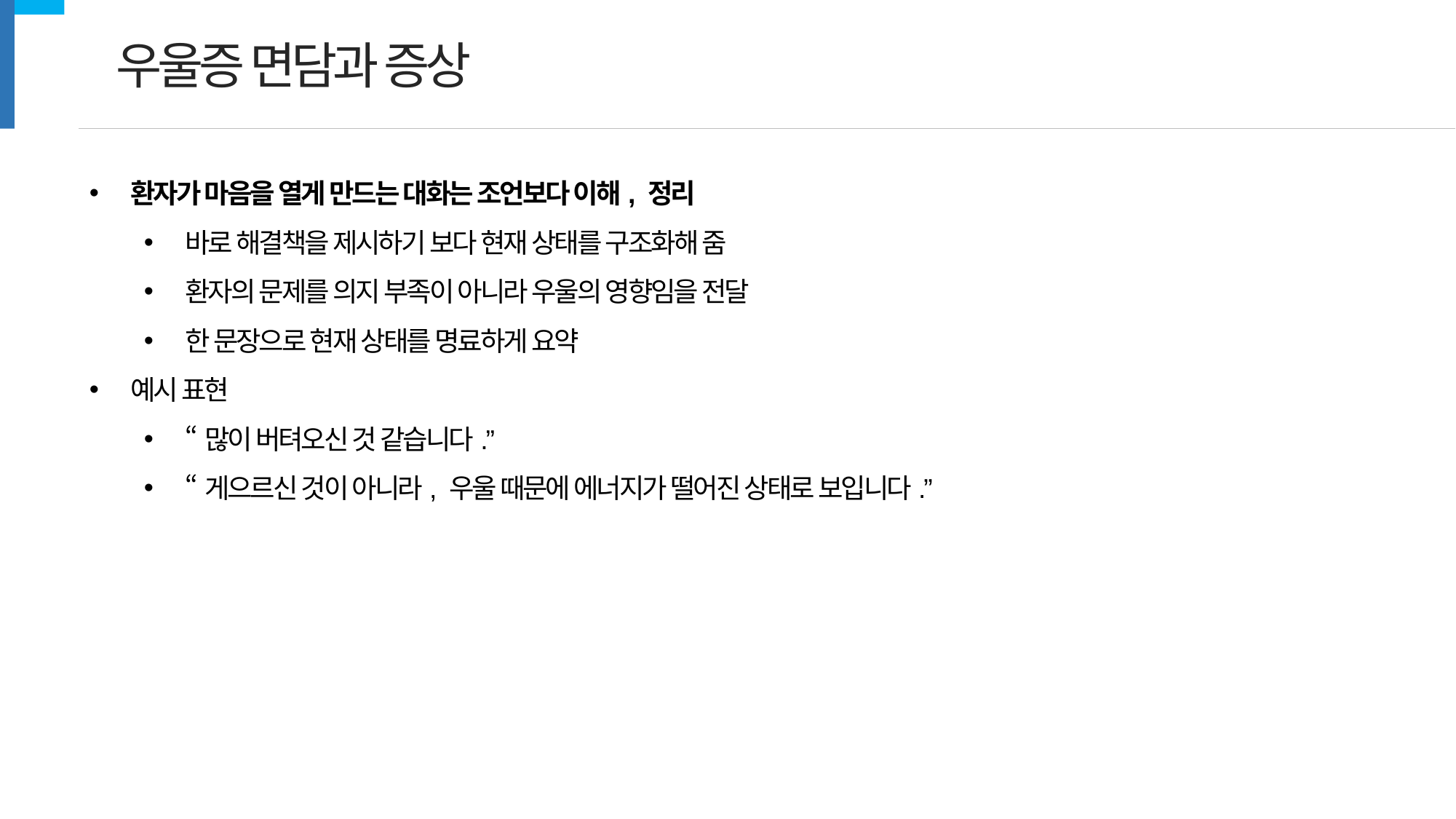

우울증 면담과 증상

환자가 마음을 열게 만드는 대화는 조언보다 이해, 정리
바로 해결책을 제시하기 보다 현재 상태를 구조화해 줌
환자의 문제를 의지 부족이 아니라 우울의 영향임을 전달
한 문장으로 현재 상태를 명료하게 요약
예시 표현
“많이 버텨오신 것 같습니다.”
“게으르신 것이 아니라, 우울 때문에 에너지가 떨어진 상태로 보입니다.”